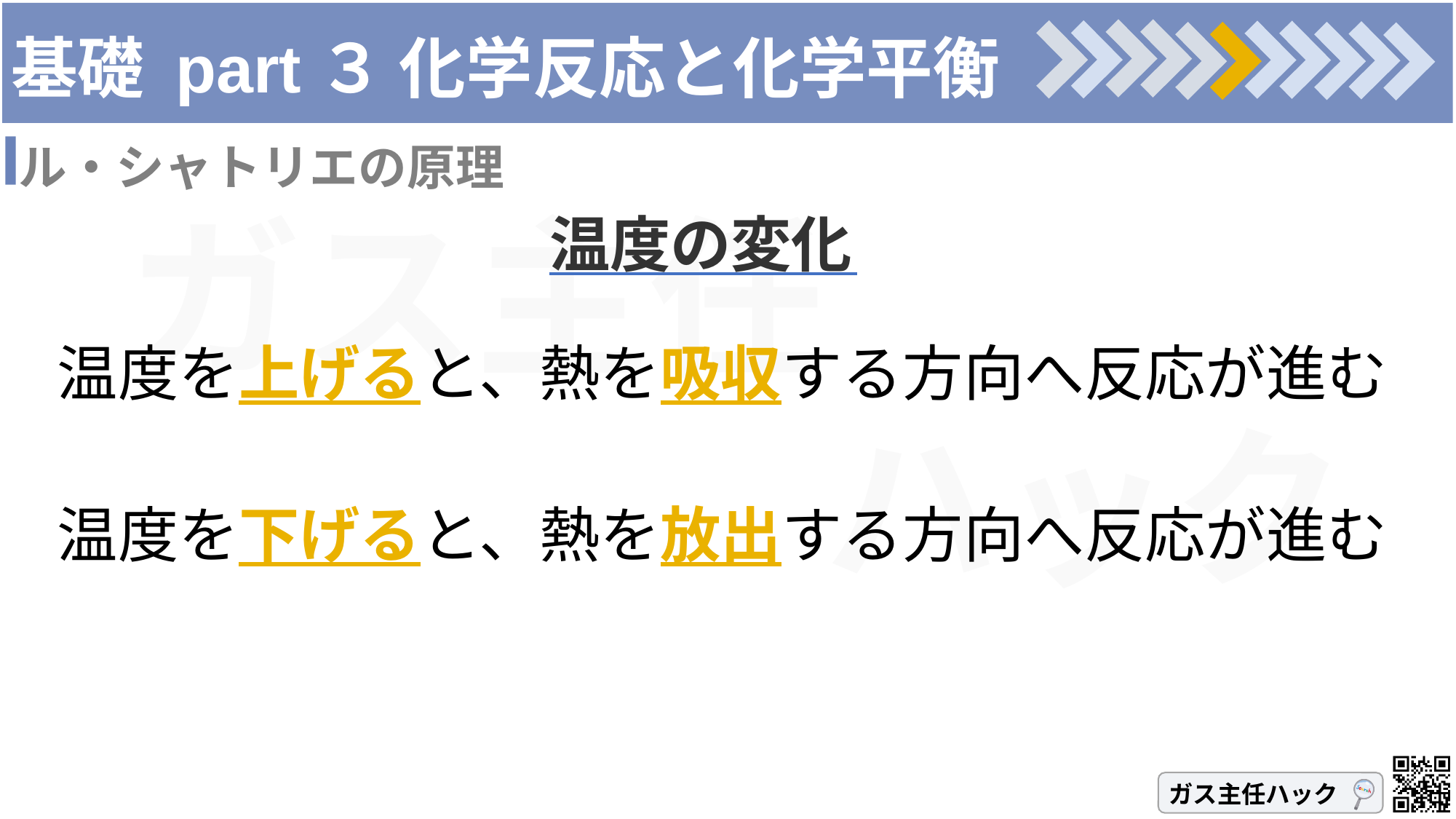

# 基礎 part３ 化学反応と化学平衡

ル・シャトリエの原理

温度の変化
温度を上げると、熱を吸収する方向へ反応が進む

温度を下げると、熱を放出する方向へ反応が進む